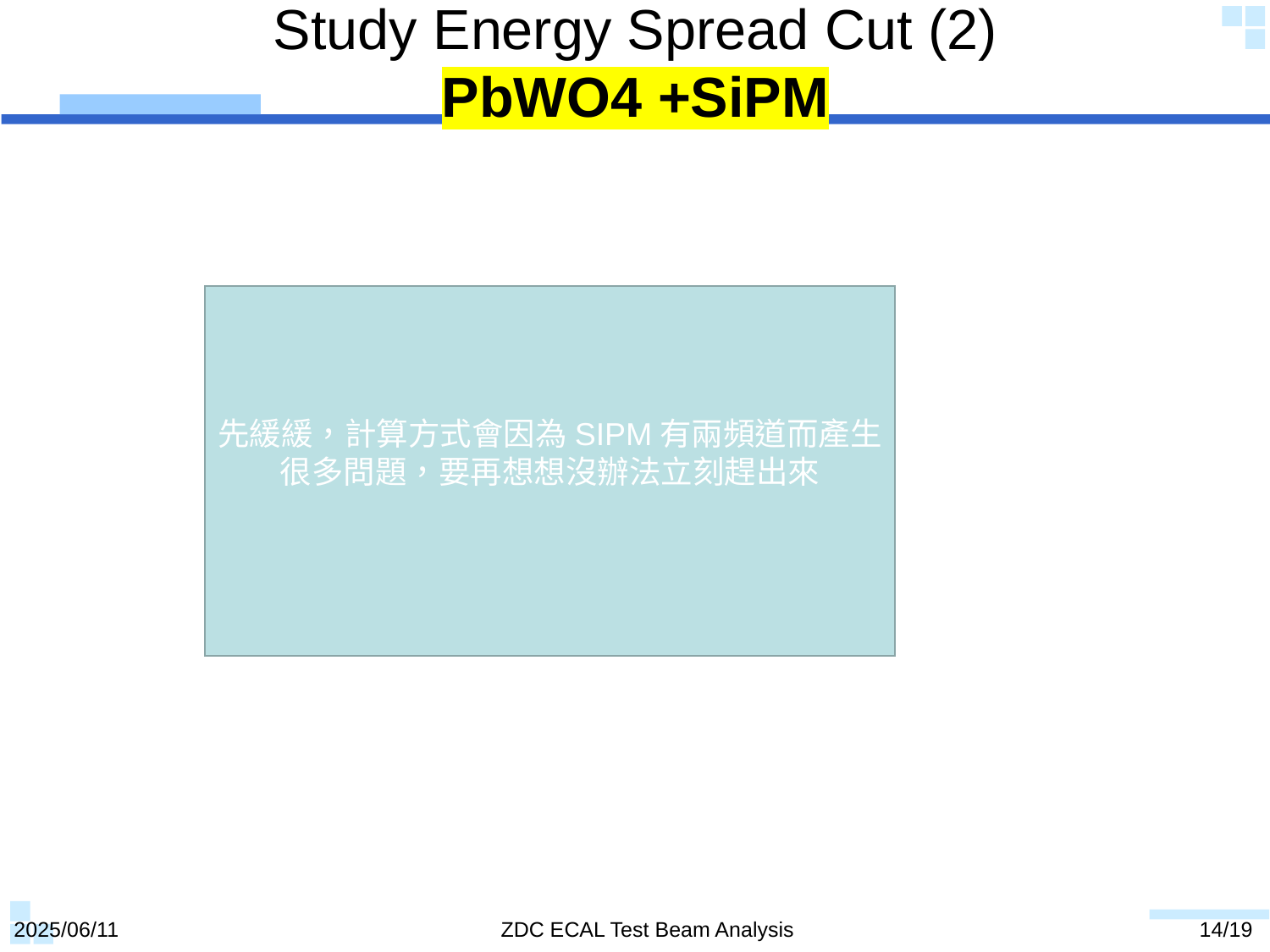

# Study Energy Spread Cut (2) PbWO4 +SiPM

先緩緩，計算方式會因為SIPM有兩頻道而產生很多問題，要再想想沒辦法立刻趕出來

2025/06/11
ZDC ECAL Test Beam Analysis
14/19